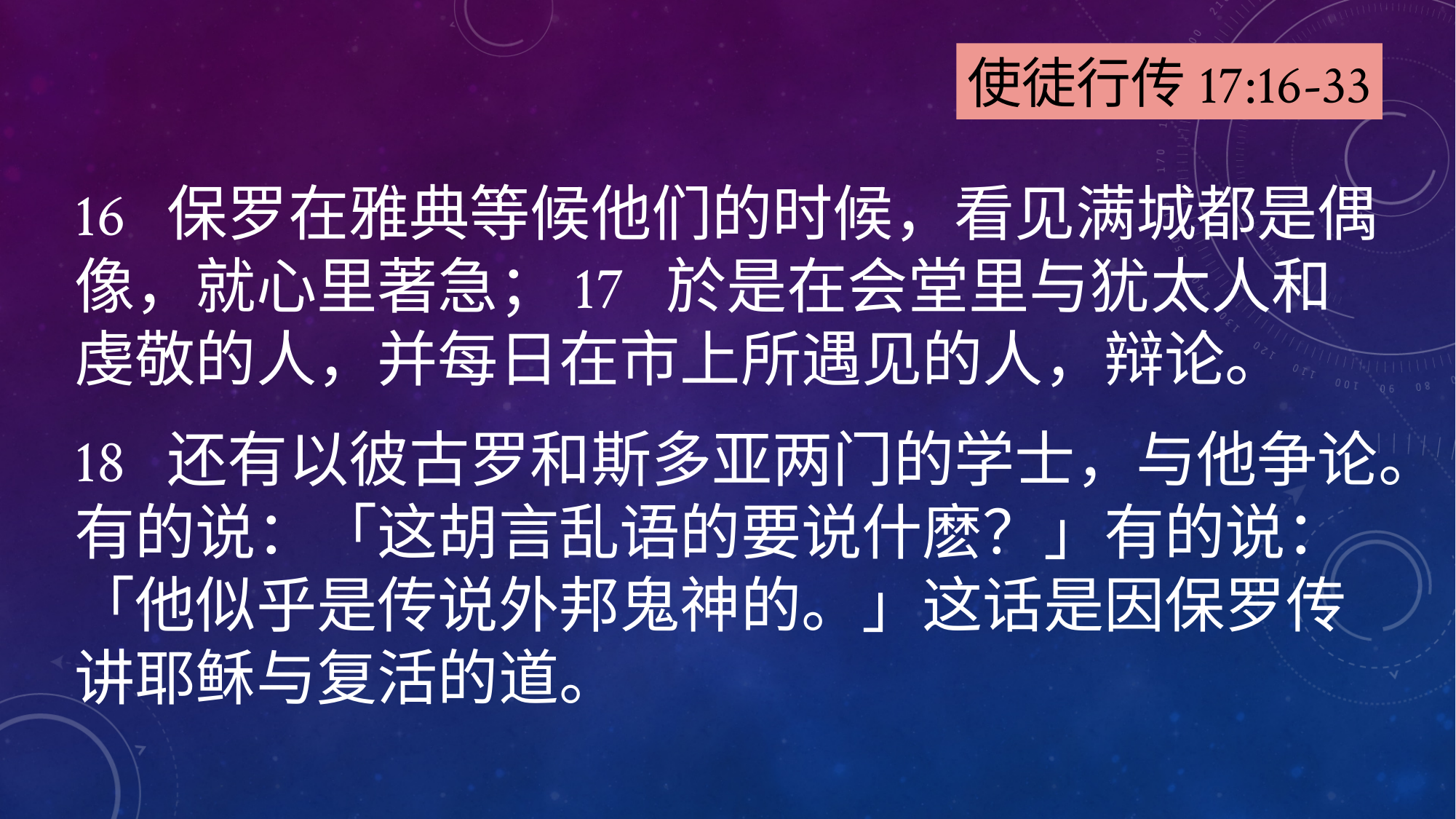

使徒行传17:16-33
16  保罗在雅典等候他们的时候，看见满城都是偶像，就心里著急；17  於是在会堂里与犹太人和虔敬的人，并每日在市上所遇见的人，辩论。
18  还有以彼古罗和斯多亚两门的学士，与他争论。有的说：「这胡言乱语的要说什麽？」有的说：「他似乎是传说外邦鬼神的。」这话是因保罗传讲耶稣与复活的道。